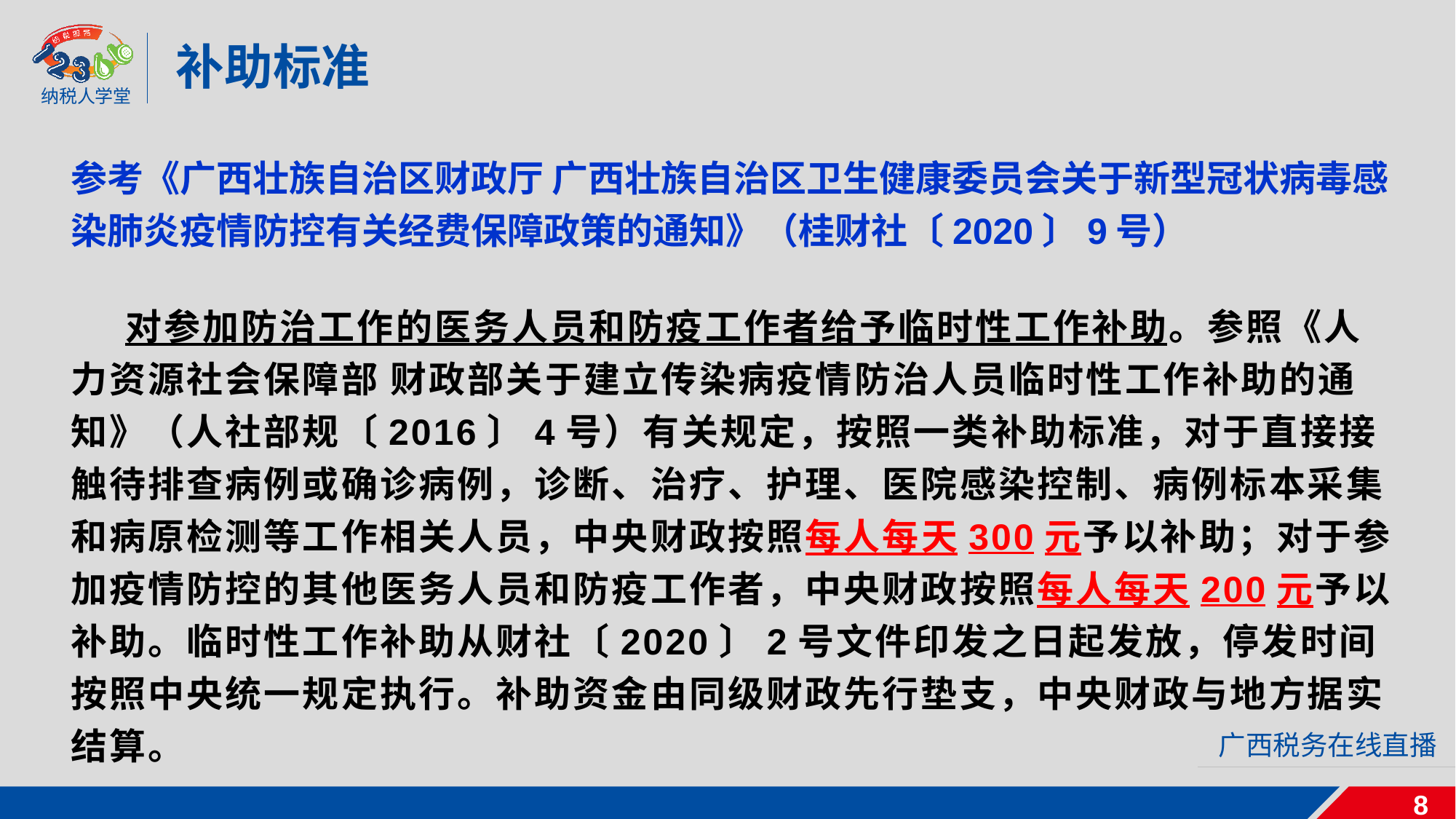

补助标准
参考《广西壮族自治区财政厅 广西壮族自治区卫生健康委员会关于新型冠状病毒感染肺炎疫情防控有关经费保障政策的通知》（桂财社〔2020〕9号）

对参加防治工作的医务人员和防疫工作者给予临时性工作补助。参照《人力资源社会保障部 财政部关于建立传染病疫情防治人员临时性工作补助的通知》（人社部规〔2016〕4号）有关规定，按照一类补助标准，对于直接接触待排查病例或确诊病例，诊断、治疗、护理、医院感染控制、病例标本采集和病原检测等工作相关人员，中央财政按照每人每天300元予以补助；对于参加疫情防控的其他医务人员和防疫工作者，中央财政按照每人每天200元予以补助。临时性工作补助从财社〔2020〕2号文件印发之日起发放，停发时间按照中央统一规定执行。补助资金由同级财政先行垫支，中央财政与地方据实结算。
8